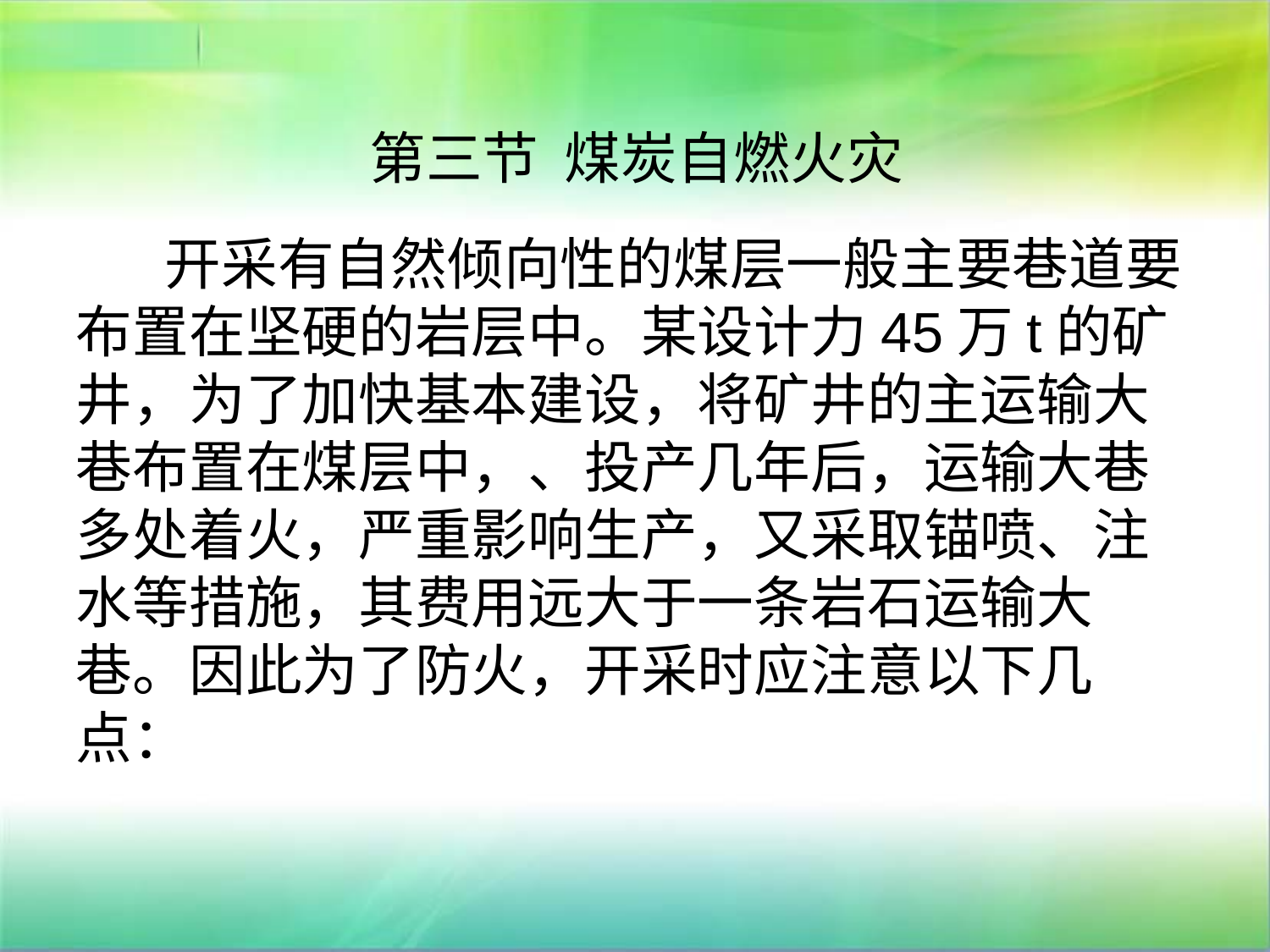

# 第三节  煤炭自燃火灾
       开采有自然倾向性的煤层一般主要巷道要布置在坚硬的岩层中。某设计力45万t的矿井，为了加快基本建设，将矿井的主运输大巷布置在煤层中，、投产几年后，运输大巷多处着火，严重影响生产，又采取锚喷、注水等措施，其费用远大于一条岩石运输大巷。因此为了防火，开采时应注意以下几点：